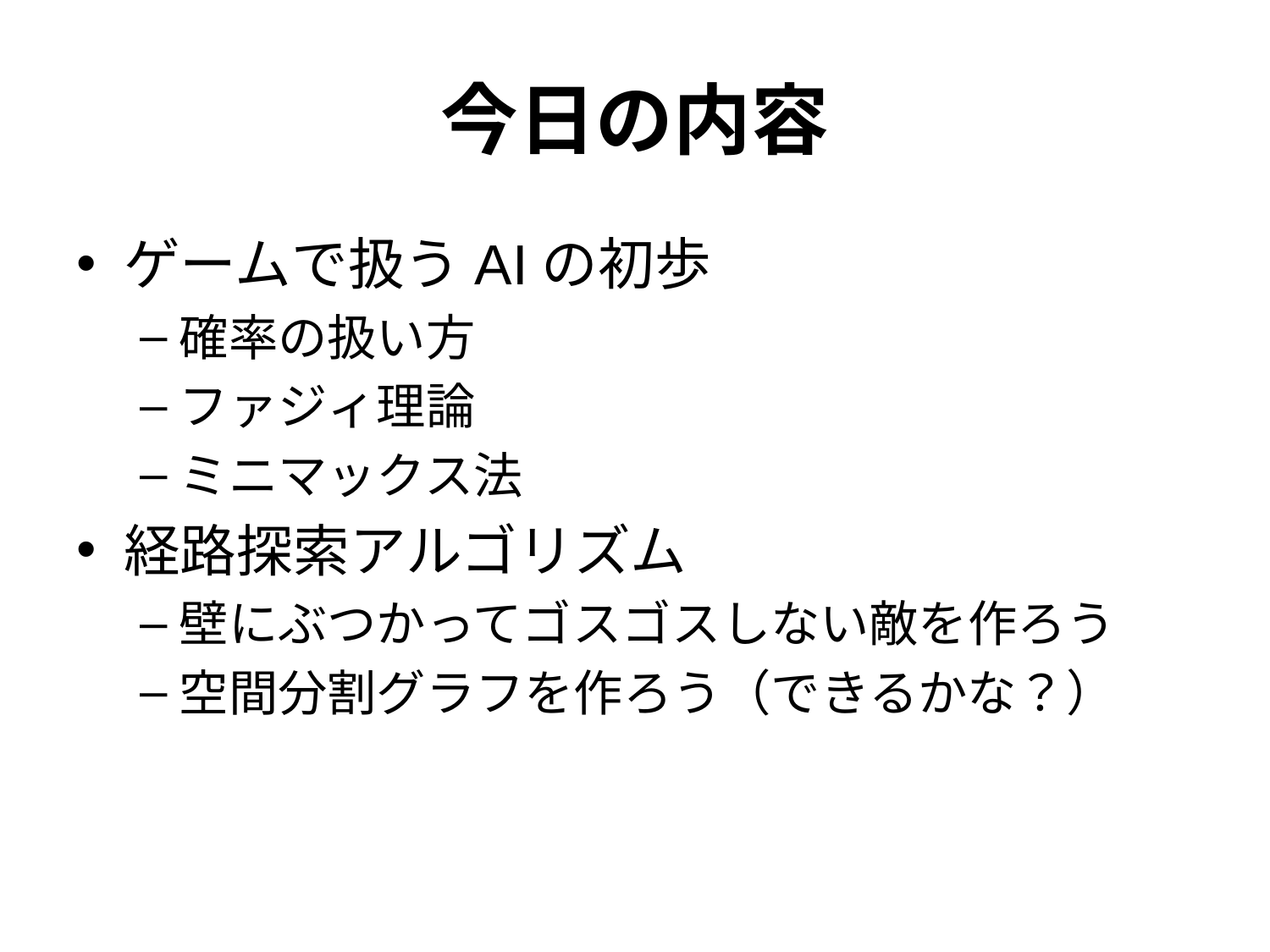

# 今日の内容
ゲームで扱うAIの初歩
確率の扱い方
ファジィ理論
ミニマックス法
経路探索アルゴリズム
壁にぶつかってゴスゴスしない敵を作ろう
空間分割グラフを作ろう（できるかな？）